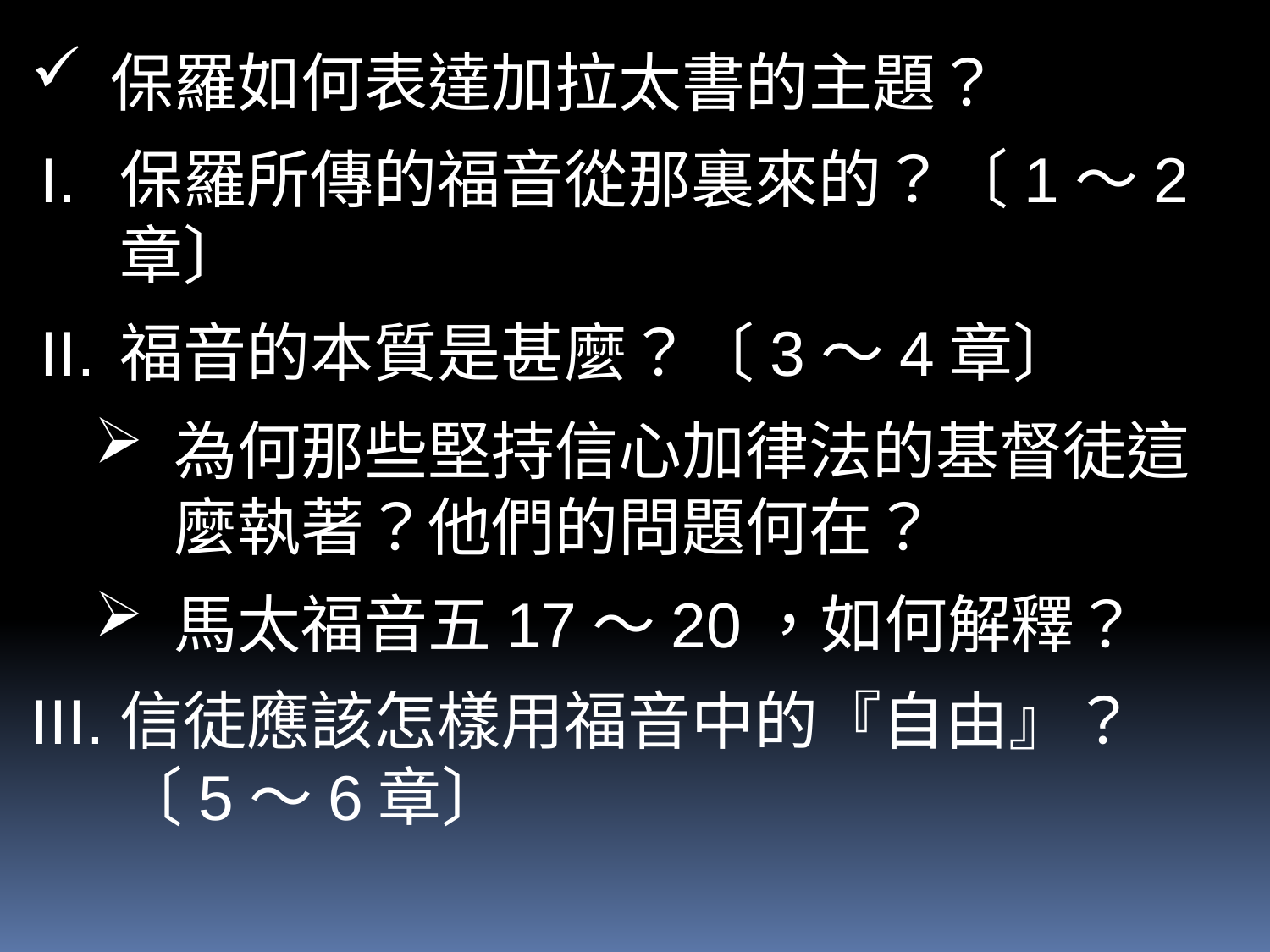

保羅如何表達加拉太書的主題？
保羅所傳的福音從那裏來的？〔1～2章〕
福音的本質是甚麼？〔3～4章〕
為何那些堅持信心加律法的基督徒這麼執著？他們的問題何在？
馬太福音五17～20，如何解釋？
信徒應該怎樣用福音中的『自由』？〔5～6章〕